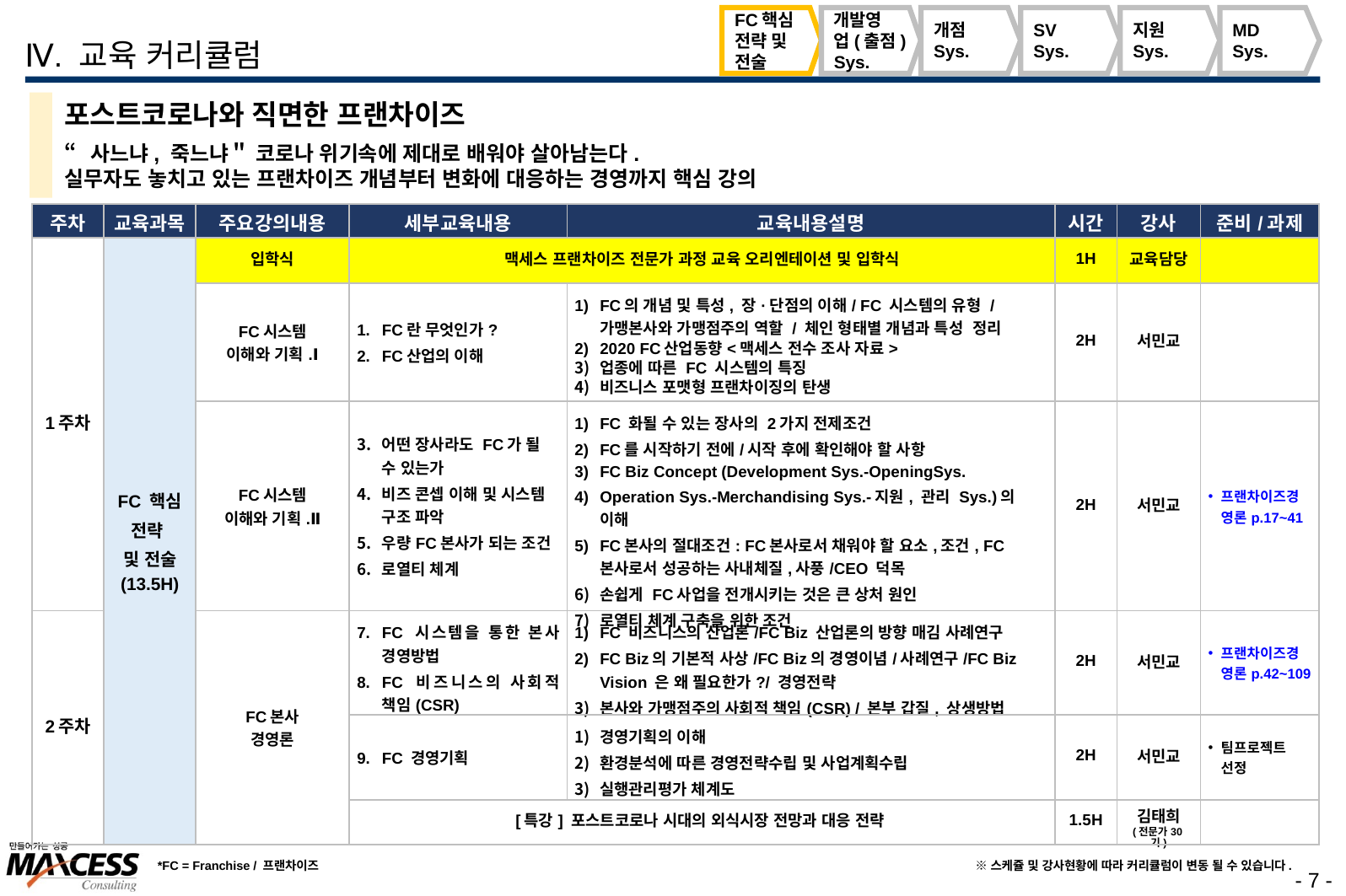

FC핵심
전략 및
전술
개발영
업(출점)
Sys.
개점
Sys.
SV
Sys.
지원
Sys.
MD
Sys.
Ⅳ. 교육 커리큘럼
포스트코로나와 직면한 프랜차이즈

“사느냐, 죽느냐＂ 코로나 위기속에 제대로 배워야 살아남는다.
실무자도 놓치고 있는 프랜차이즈 개념부터 변화에 대응하는 경영까지 핵심 강의
| 주차 | 교육과목 | 주요강의내용 | 세부교육내용 | 교육내용설명 | 시간 | 강사 | 준비/과제 |
| --- | --- | --- | --- | --- | --- | --- | --- |
| 1주차 | FC 핵심 전략 및 전술 (13.5H) | 입학식 | 맥세스 프랜차이즈 전문가 과정 교육 오리엔테이션 및 입학식 |  | 1H | 교육담당 |  |
|  |  | FC시스템 이해와 기획.Ⅰ | FC란 무엇인가? FC산업의 이해 | FC의 개념 및 특성, 장·단점의 이해/ FC 시스템의 유형 / 가맹본사와 가맹점주의 역할 / 체인 형태별 개념과 특성 정리 2020 FC산업동향<맥세스 전수 조사 자료> 업종에 따른 FC 시스템의 특징 비즈니스 포맷형 프랜차이징의 탄생 | 2H | 서민교 |  |
|  |  | FC시스템 이해와 기획.Ⅱ | 어떤 장사라도 FC가 될 수 있는가 비즈 콘셉 이해 및 시스템 구조 파악 우량FC본사가 되는 조건 로열티 체계 | FC 화될 수 있는 장사의 2가지 전제조건 FC를 시작하기 전에/시작 후에 확인해야 할 사항 FC Biz Concept (Development Sys.-OpeningSys. Operation Sys.-Merchandising Sys.-지원, 관리 Sys.)의 이해 FC본사의 절대조건: FC본사로서 채워야 할 요소,조건, FC본사로서 성공하는 사내체질,사풍/CEO 덕목 손쉽게 FC사업을 전개시키는 것은 큰 상처 원인 로열티 체계 구축을 위한 조건 | 2H | 서민교 | 프랜차이즈경영론p.17~41 |
| 2주차 |  | FC본사 경영론 | FC 시스템을 통한 본사 경영방법 FC 비즈니스의 사회적 책임(CSR) | FC 비즈니스의 산업론/FC Biz 산업론의 방향 매김 사례연구 FC Biz의 기본적 사상/FC Biz의 경영이념/사례연구/FC Biz Vision 은 왜 필요한가?/ 경영전략 본사와 가맹점주의 사회적 책임(CSR) / 본부 갑질, 상생방법 | 2H | 서민교 | 프랜차이즈경영론p.42~109 |
|  |  |  | FC 경영기획 | 경영기획의 이해 환경분석에 따른 경영전략수립 및 사업계획수립 실행관리평가 체계도 | 2H | 서민교 | 팀프로젝트 선정 |
|  |  |  | [특강] 포스트코로나 시대의 외식시장 전망과 대응 전략 |  | 1.5H | 김태희 (전문가30기) |  |
*FC = Franchise / 프랜차이즈
※스케쥴 및 강사현황에 따라 커리큘럼이 변동 될 수 있습니다.
- 7 -